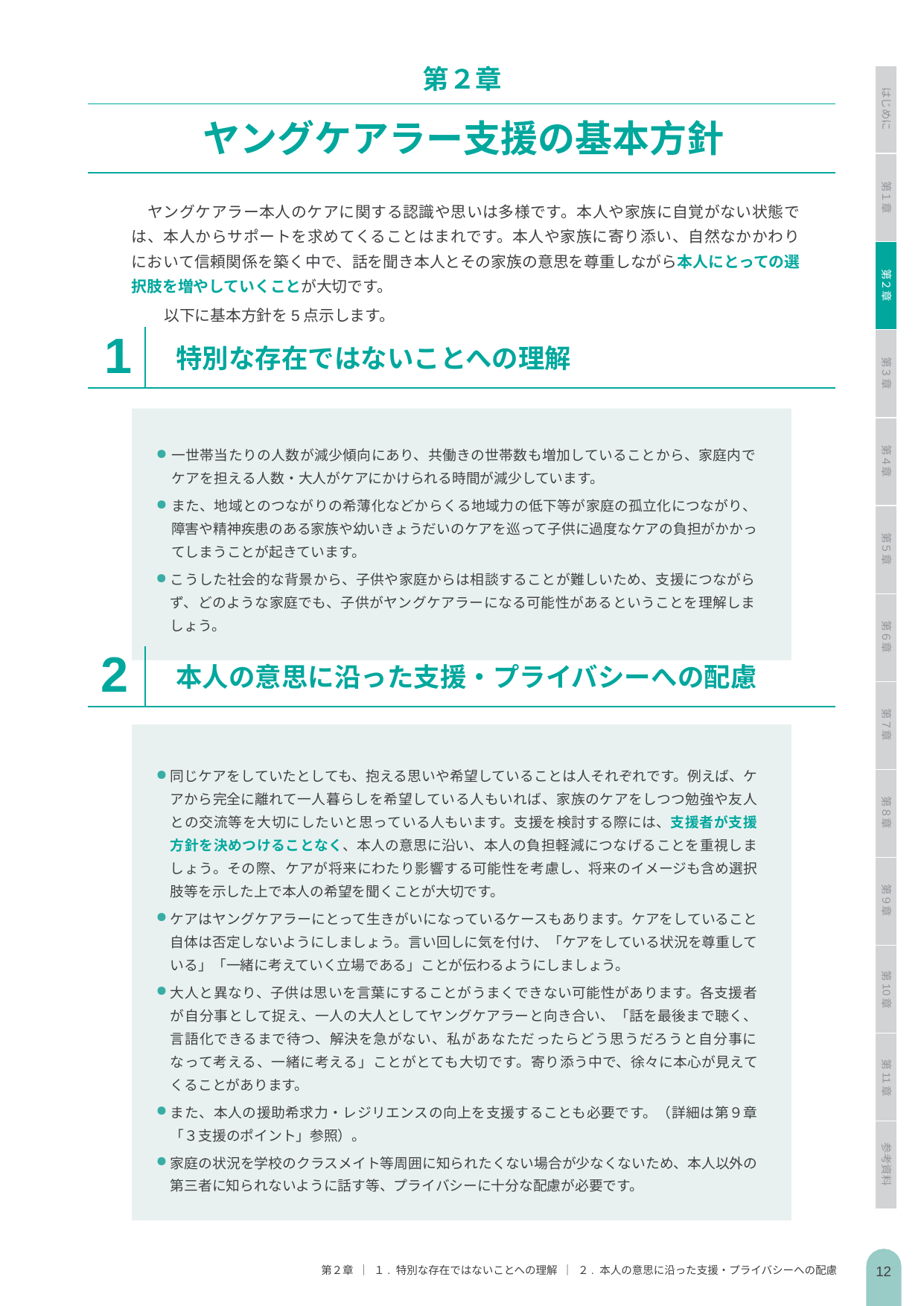

第２章

はじめに

# ヤングケアラー支援の基本方針

第１章
ヤングケアラー本人のケアに関する認識や思いは多様です。本人や家族に自覚がない状態では、本人からサポートを求めてくることはまれです。本人や家族に寄り添い、自然なかかわりにおいて信頼関係を築く中で、話を聞き本人とその家族の意思を尊重しながら本人にとっての選択肢を増やしていくことが大切です。
以下に基本方針を5点示します。

第２章
1

特別な存在ではないことへの理解
第３章

一世帯当たりの人数が減少傾向にあり、共働きの世帯数も増加していることから、家庭内でケアを担える人数・大人がケアにかけられる時間が減少しています。
また、地域とのつながりの希薄化などからくる地域力の低下等が家庭の孤立化につながり、障害や精神疾患のある家族や幼いきょうだいのケアを巡って子供に過度なケアの負担がかかってしまうことが起きています。
こうした社会的な背景から、子供や家庭からは相談することが難しいため、支援につながらず、どのような家庭でも、子供がヤングケアラーになる可能性があるということを理解しましょう。

第４章

第５章

第６章
2

本人の意思に沿った支援・プライバシーへの配慮

第７章

同じケアをしていたとしても、抱える思いや希望していることは人それぞれです。例えば、ケアから完全に離れて一人暮らしを希望している人もいれば、家族のケアをしつつ勉強や友人との交流等を大切にしたいと思っている人もいます。支援を検討する際には、支援者が支援方針を決めつけることなく、本人の意思に沿い、本人の負担軽減につなげることを重視しましょう。その際、ケアが将来にわたり影響する可能性を考慮し、将来のイメージも含め選択肢等を示した上で本人の希望を聞くことが大切です。
ケアはヤングケアラーにとって生きがいになっているケースもあります。ケアをしていること自体は否定しないようにしましょう。言い回しに気を付け、「ケアをしている状況を尊重している」「一緒に考えていく立場である」ことが伝わるようにしましょう。
大人と異なり、子供は思いを言葉にすることがうまくできない可能性があります。各支援者が自分事として捉え、一人の大人としてヤングケアラーと向き合い、「話を最後まで聴く、言語化できるまで待つ、解決を急がない、私があなただったらどう思うだろうと自分事になって考える、一緒に考える」ことがとても大切です。寄り添う中で、徐々に本心が見えてくることがあります。
また、本人の援助希求力・レジリエンスの向上を支援することも必要です。（詳細は第９章「３支援のポイント」参照）。
家庭の状況を学校のクラスメイト等周囲に知られたくない場合が少なくないため、本人以外の第三者に知られないように話す等、プライバシーに十分な配慮が必要です。

第８章

第９章

第10章

第11章

参考資料

12
第２章  ｜  １. 特別な存在ではないことへの理解  ｜  ２. 本人の意思に沿った支援・プライバシーへの配慮